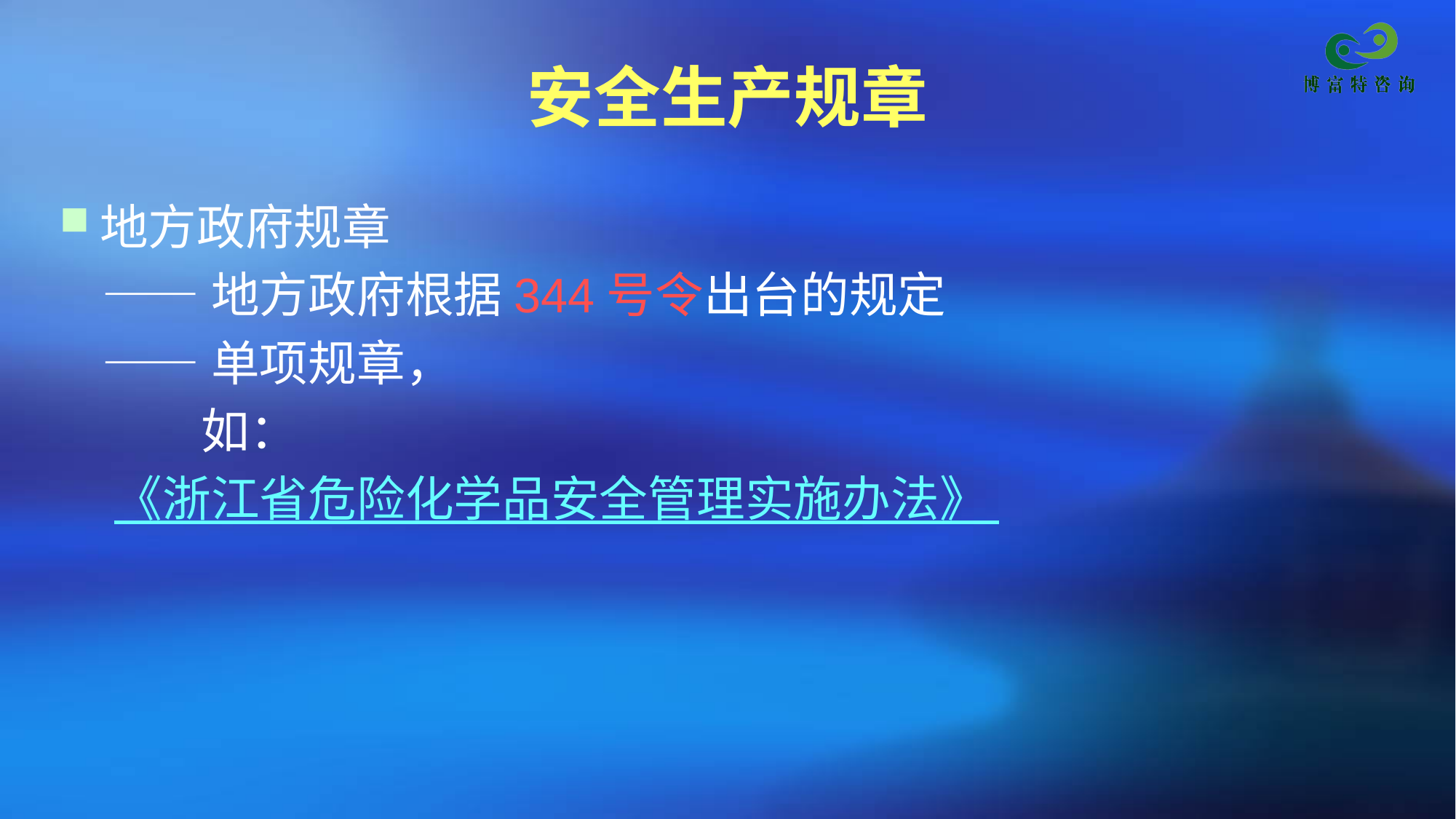

# 安全生产规章
地方政府规章
    ——地方政府根据344号令出台的规定
    ——单项规章，
            如：
    《浙江省危险化学品安全管理实施办法》